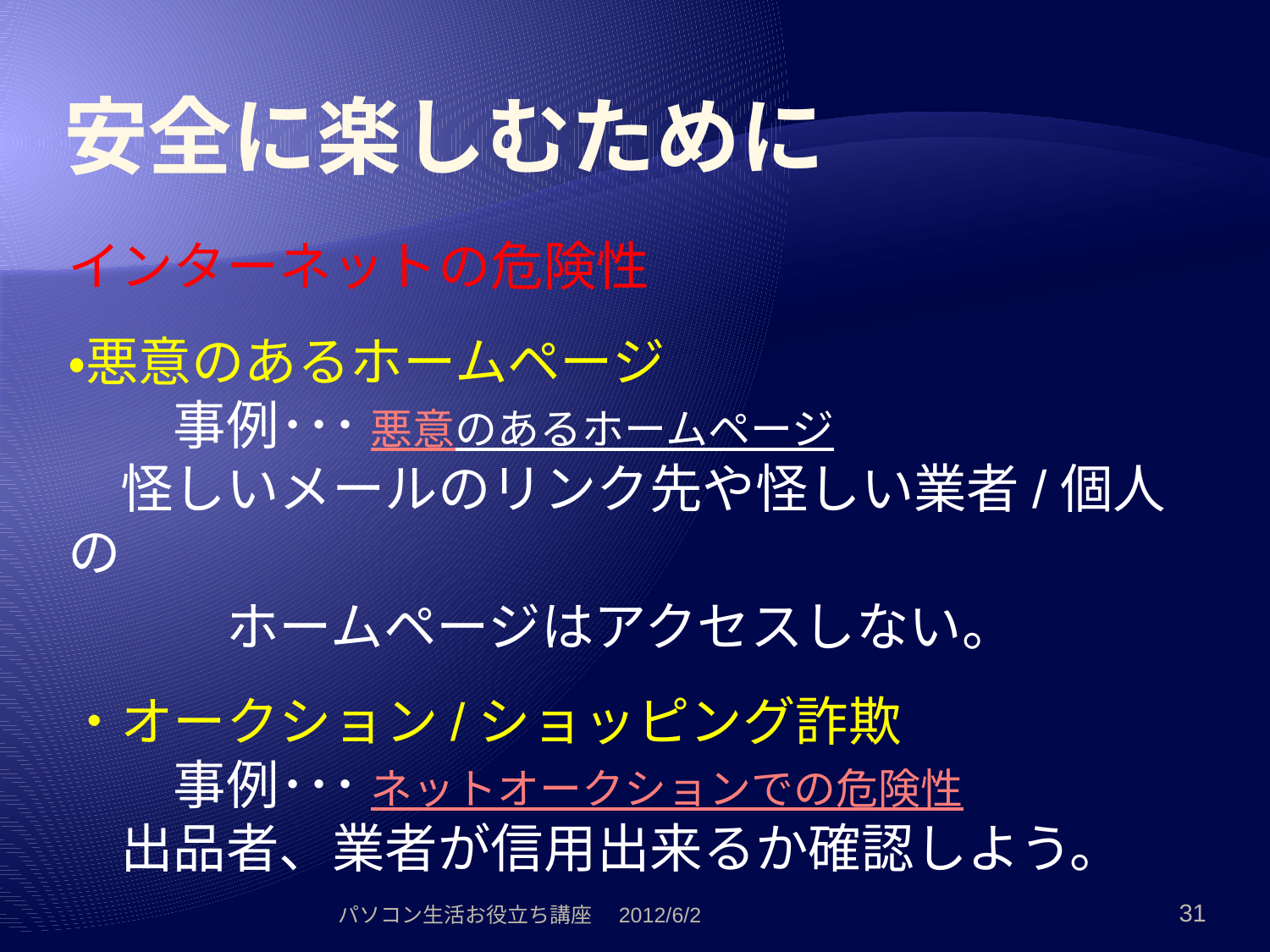

# 安全に楽しむために
インターネットの危険性

・悪意のあるホームページ
　　事例･･･ 悪意のあるホームページ　
　怪しいメールのリンク先や怪しい業者/個人の
　　　ホームページはアクセスしない。
・オークション/ショッピング詐欺
　　事例･･･ ネットオークションでの危険性
　出品者、業者が信用出来るか確認しよう。
パソコン生活お役立ち講座　2012/6/2
31